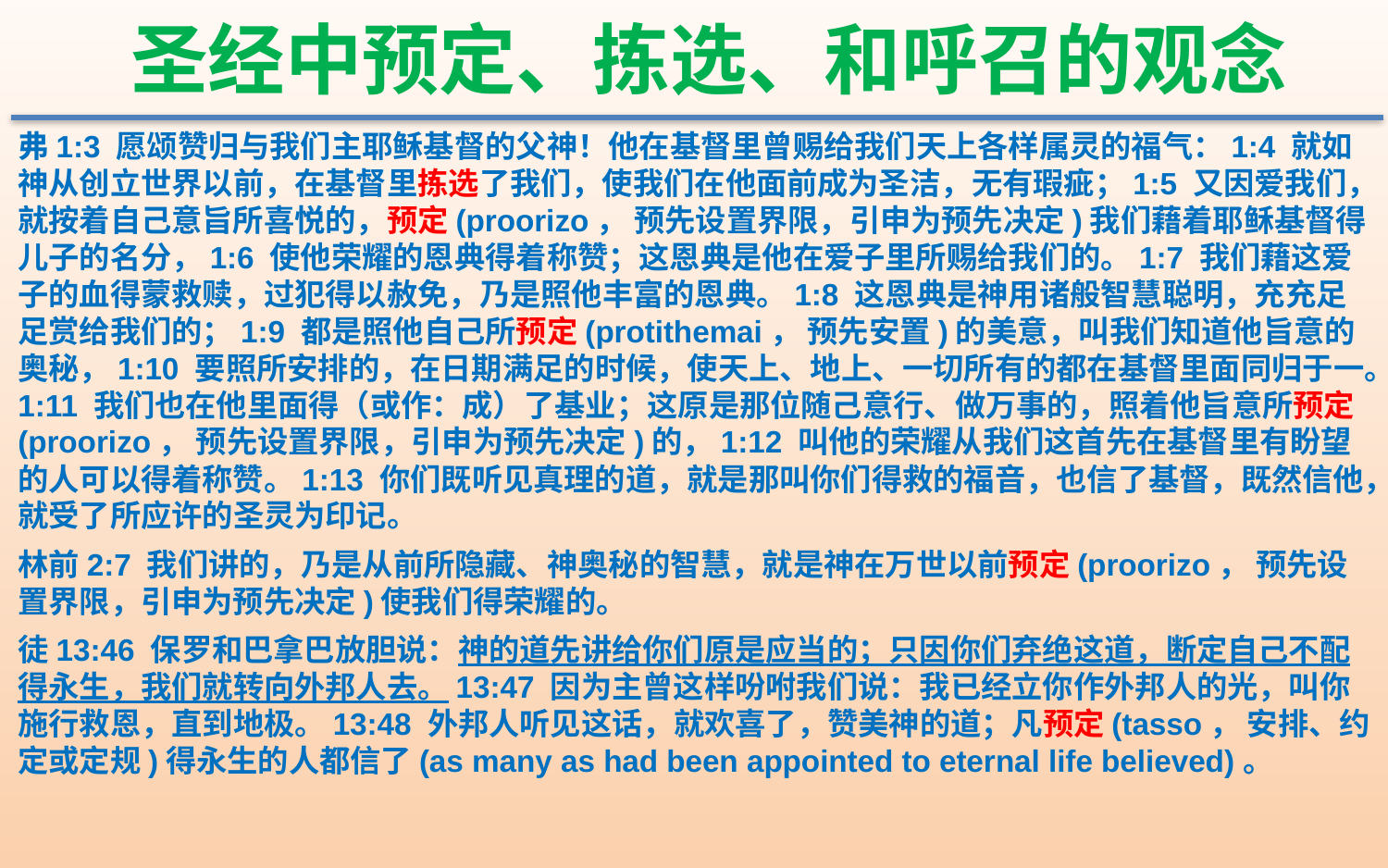

圣经中预定、拣选、和呼召的观念
弗1:3 愿颂赞归与我们主耶稣基督的父神！他在基督里曾赐给我们天上各样属灵的福气：1:4 就如神从创立世界以前，在基督里拣选了我们，使我们在他面前成为圣洁，无有瑕疵；1:5 又因爱我们，就按着自己意旨所喜悦的，预定(proorizo， 预先设置界限，引申为预先决定)我们藉着耶稣基督得儿子的名分，1:6 使他荣耀的恩典得着称赞；这恩典是他在爱子里所赐给我们的。1:7 我们藉这爱子的血得蒙救赎，过犯得以赦免，乃是照他丰富的恩典。1:8 这恩典是神用诸般智慧聪明，充充足足赏给我们的；1:9 都是照他自己所预定(protithemai， 预先安置)的美意，叫我们知道他旨意的奥秘，1:10 要照所安排的，在日期满足的时候，使天上、地上、一切所有的都在基督里面同归于一。1:11 我们也在他里面得（或作：成）了基业；这原是那位随己意行、做万事的，照着他旨意所预定(proorizo， 预先设置界限，引申为预先决定)的，1:12 叫他的荣耀从我们这首先在基督里有盼望的人可以得着称赞。1:13 你们既听见真理的道，就是那叫你们得救的福音，也信了基督，既然信他，就受了所应许的圣灵为印记。
林前2:7 我们讲的，乃是从前所隐藏、神奥秘的智慧，就是神在万世以前预定(proorizo， 预先设置界限，引申为预先决定)使我们得荣耀的。
徒13:46 保罗和巴拿巴放胆说：神的道先讲给你们原是应当的；只因你们弃绝这道，断定自己不配得永生，我们就转向外邦人去。13:47 因为主曾这样吩咐我们说：我已经立你作外邦人的光，叫你施行救恩，直到地极。13:48 外邦人听见这话，就欢喜了，赞美神的道；凡预定(tasso， 安排、约定或定规)得永生的人都信了(as many as had been appointed to eternal life believed)。